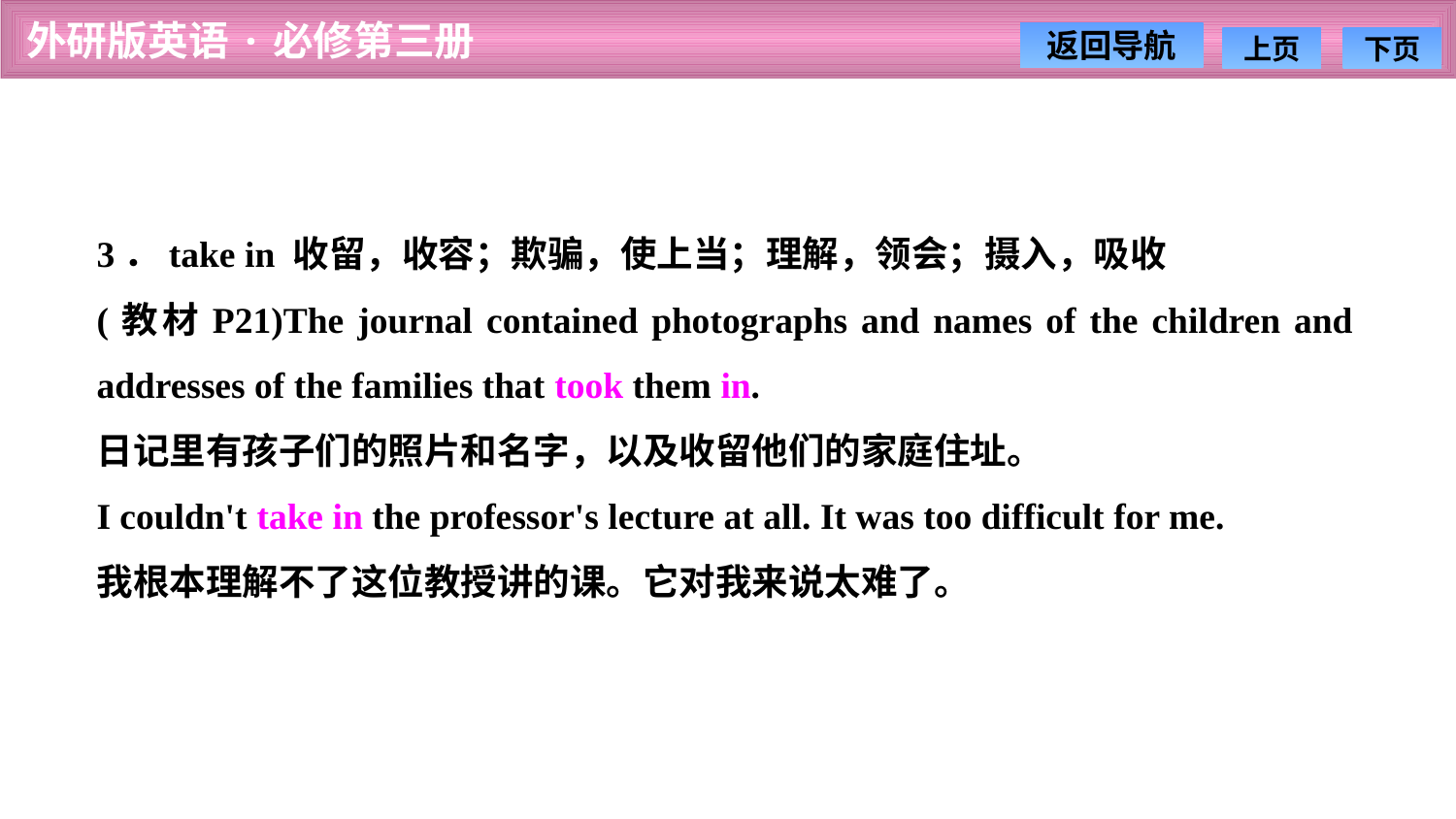

3．take in 收留，收容；欺骗，使上当；理解，领会；摄入，吸收
(教材P21)The journal contained photographs and names of the children and addresses of the families that took them in.
日记里有孩子们的照片和名字，以及收留他们的家庭住址。
I couldn't take in the professor's lecture at all. It was too difficult for me.
我根本理解不了这位教授讲的课。它对我来说太难了。